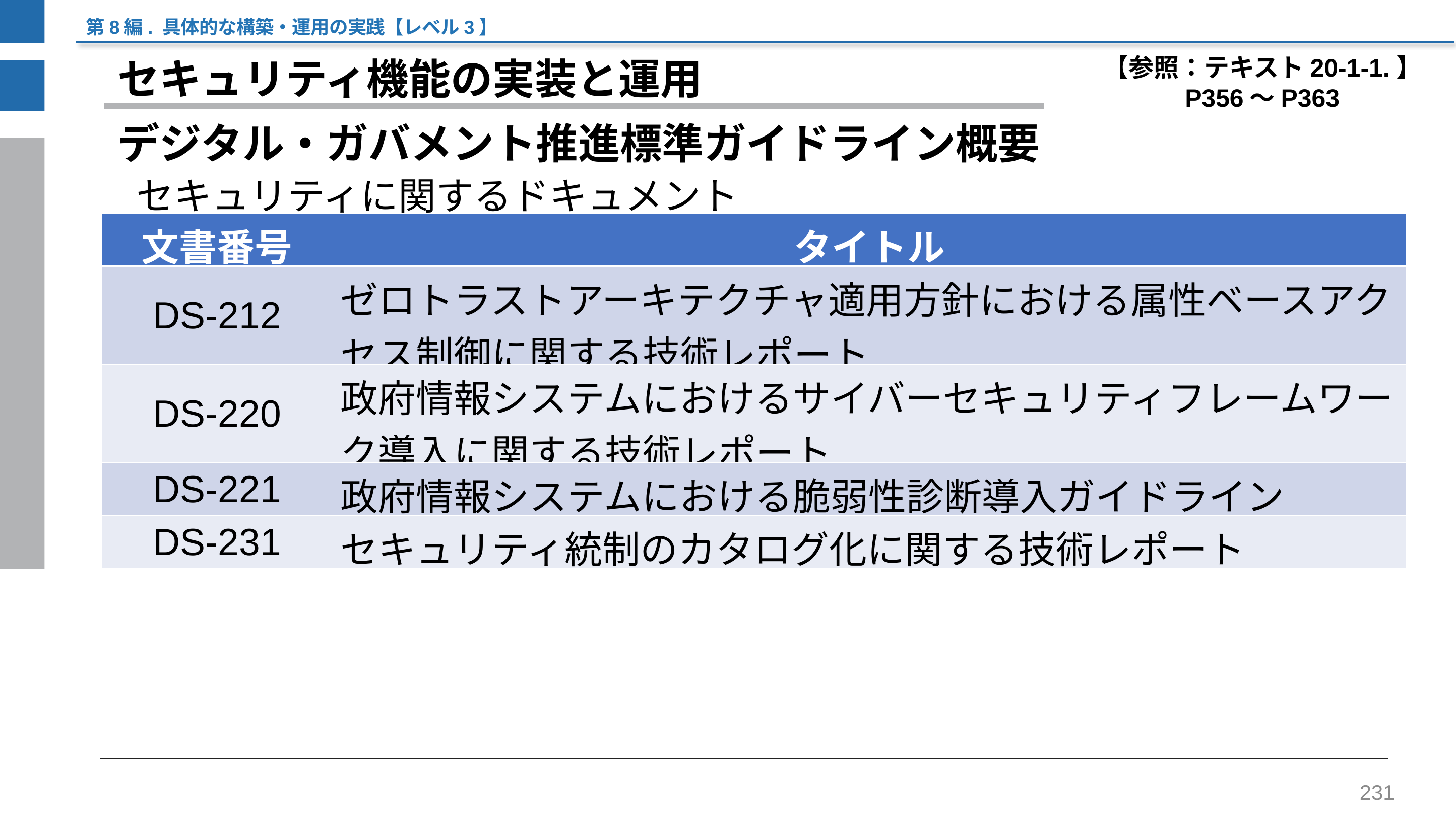

第8編. 具体的な構築・運用の実践【レベル3】
【参照：テキスト20-1-1.】
P356～P363
セキュリティ機能の実装と運用
デジタル・ガバメント推進標準ガイドライン概要
セキュリティに関するドキュメント

| 文書番号 | タイトル |
| --- | --- |
| DS-212 | ゼロトラストアーキテクチャ適用方針における属性ベースアクセス制御に関する技術レポート |
| DS-220 | 政府情報システムにおけるサイバーセキュリティフレームワーク導入に関する技術レポート |
| DS-221 | 政府情報システムにおける脆弱性診断導入ガイドライン |
| DS-231 | セキュリティ統制のカタログ化に関する技術レポート |
231